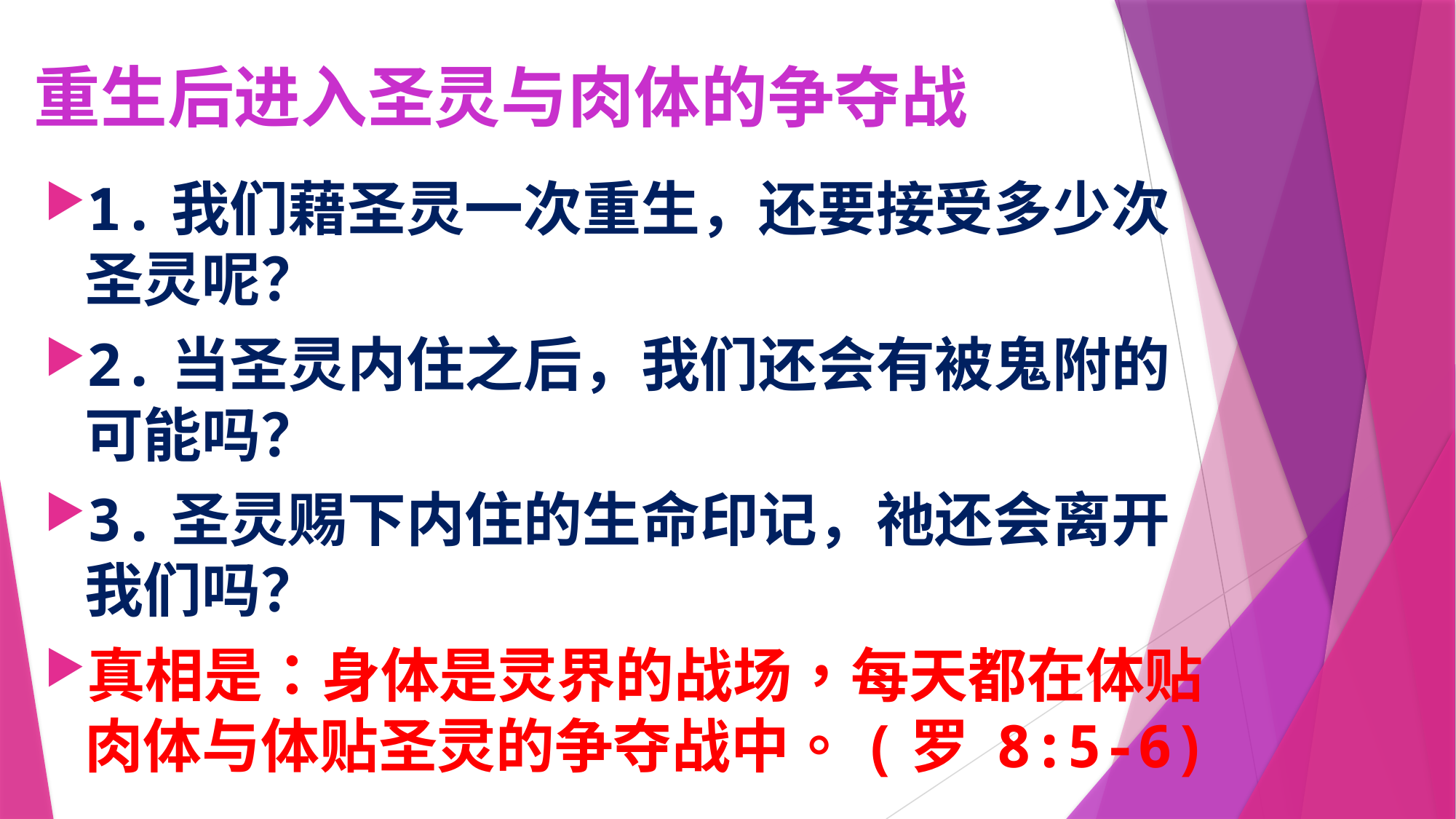

# 重生后进入圣灵与肉体的争夺战
1.我们藉圣灵一次重生，还要接受多少次圣灵呢？
2.当圣灵内住之后，我们还会有被鬼附的可能吗？
3.圣灵赐下内住的生命印记，祂还会离开我们吗？
真相是：身体是灵界的战场，每天都在体贴肉体与体贴圣灵的争夺战中。(罗 8:5-6)